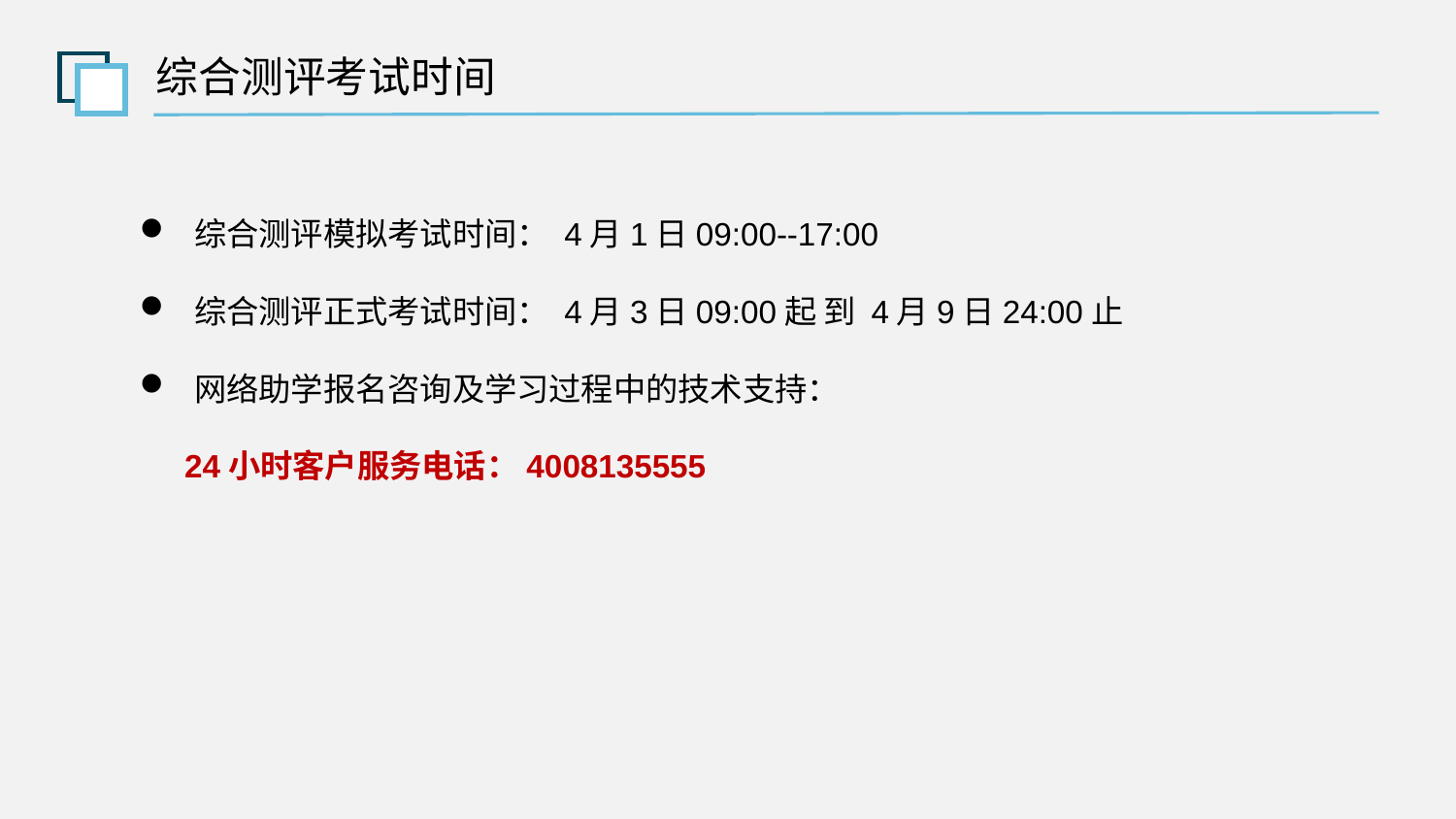

综合测评考试时间

综合测评模拟考试时间： 4月1日09:00--17:00
综合测评正式考试时间： 4月3日09:00起 到 4月9日24:00止
网络助学报名咨询及学习过程中的技术支持：
     24小时客户服务电话：4008135555